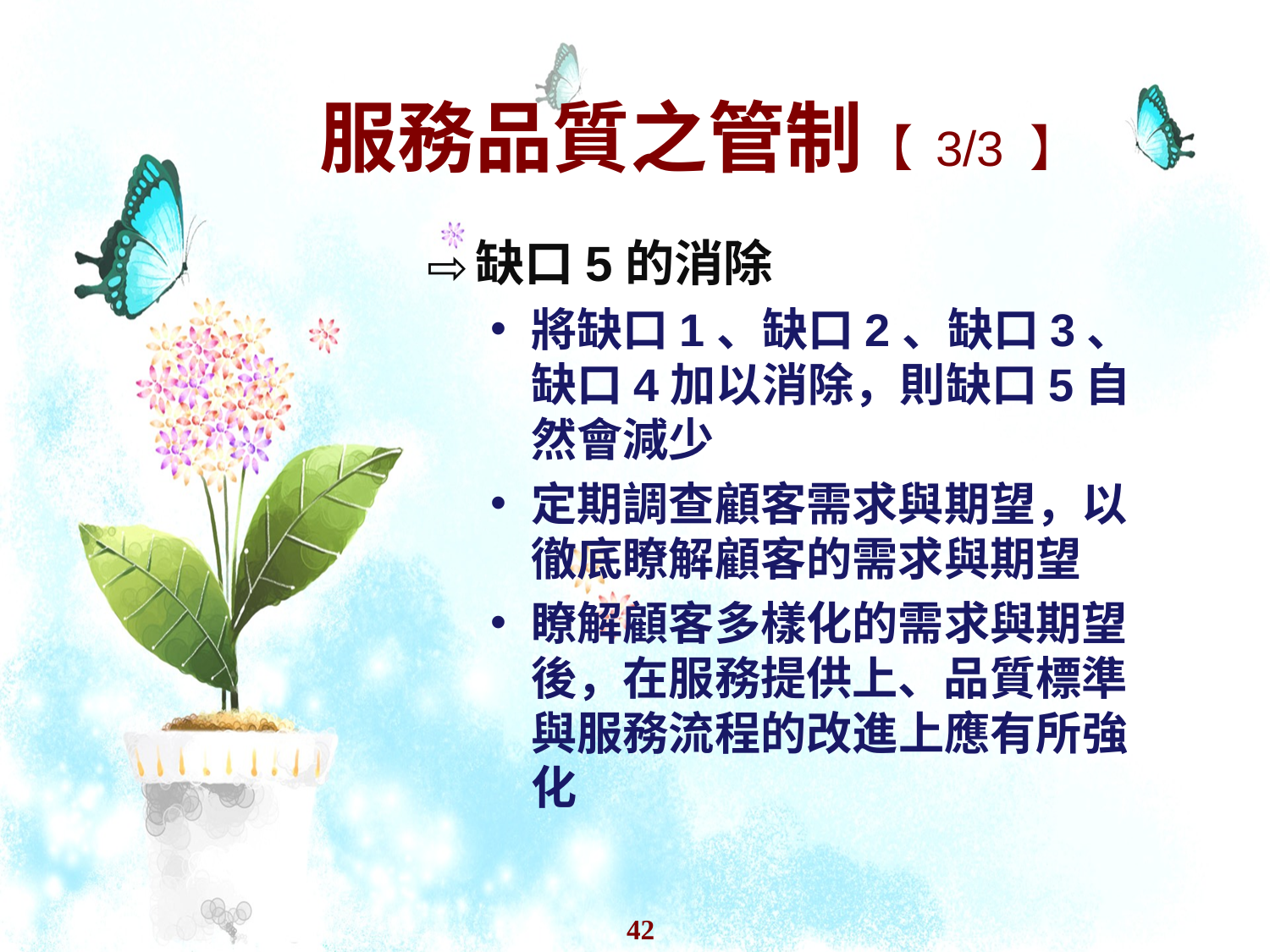

# 服務品質之管制【 3/3 】
缺口5的消除
將缺口1、缺口2、缺口3、缺口4加以消除，則缺口5自然會減少
定期調查顧客需求與期望，以徹底瞭解顧客的需求與期望
瞭解顧客多樣化的需求與期望後，在服務提供上、品質標準與服務流程的改進上應有所強化